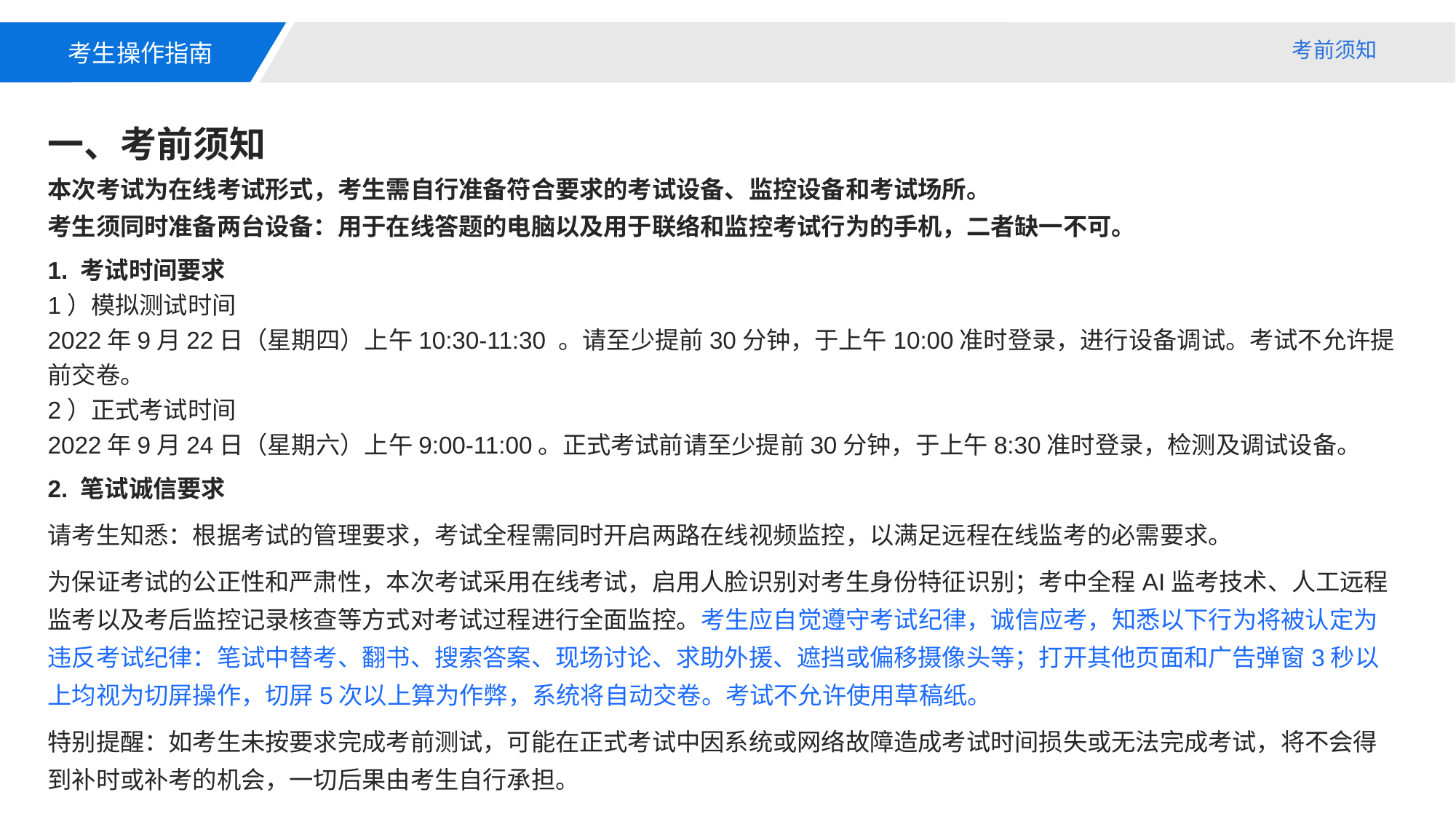

考生操作指南

考前须知

一、考前须知
本次考试为在线考试形式，考生需自行准备符合要求的考试设备、监控设备和考试场所。
考生须同时准备两台设备：用于在线答题的电脑以及用于联络和监控考试行为的手机，二者缺一不可。
1. 考试时间要求
1）模拟测试时间
2022年9月22日（星期四）上午10:30-11:30 。请至少提前30分钟，于上午10:00准时登录，进行设备调试。考试不允许提前交卷。
2）正式考试时间
2022年9月24日（星期六）上午9:00-11:00。正式考试前请至少提前30分钟，于上午8:30准时登录，检测及调试设备。
2. 笔试诚信要求
请考生知悉：根据考试的管理要求，考试全程需同时开启两路在线视频监控，以满足远程在线监考的必需要求。
为保证考试的公正性和严肃性，本次考试采用在线考试，启用人脸识别对考生身份特征识别；考中全程AI监考技术、人工远程监考以及考后监控记录核查等方式对考试过程进行全面监控。考生应自觉遵守考试纪律，诚信应考，知悉以下行为将被认定为违反考试纪律：笔试中替考、翻书、搜索答案、现场讨论、求助外援、遮挡或偏移摄像头等；打开其他页面和广告弹窗3秒以上均视为切屏操作，切屏5次以上算为作弊，系统将自动交卷。考试不允许使用草稿纸。
特别提醒：如考生未按要求完成考前测试，可能在正式考试中因系统或网络故障造成考试时间损失或无法完成考试，将不会得到补时或补考的机会，一切后果由考生自行承担。